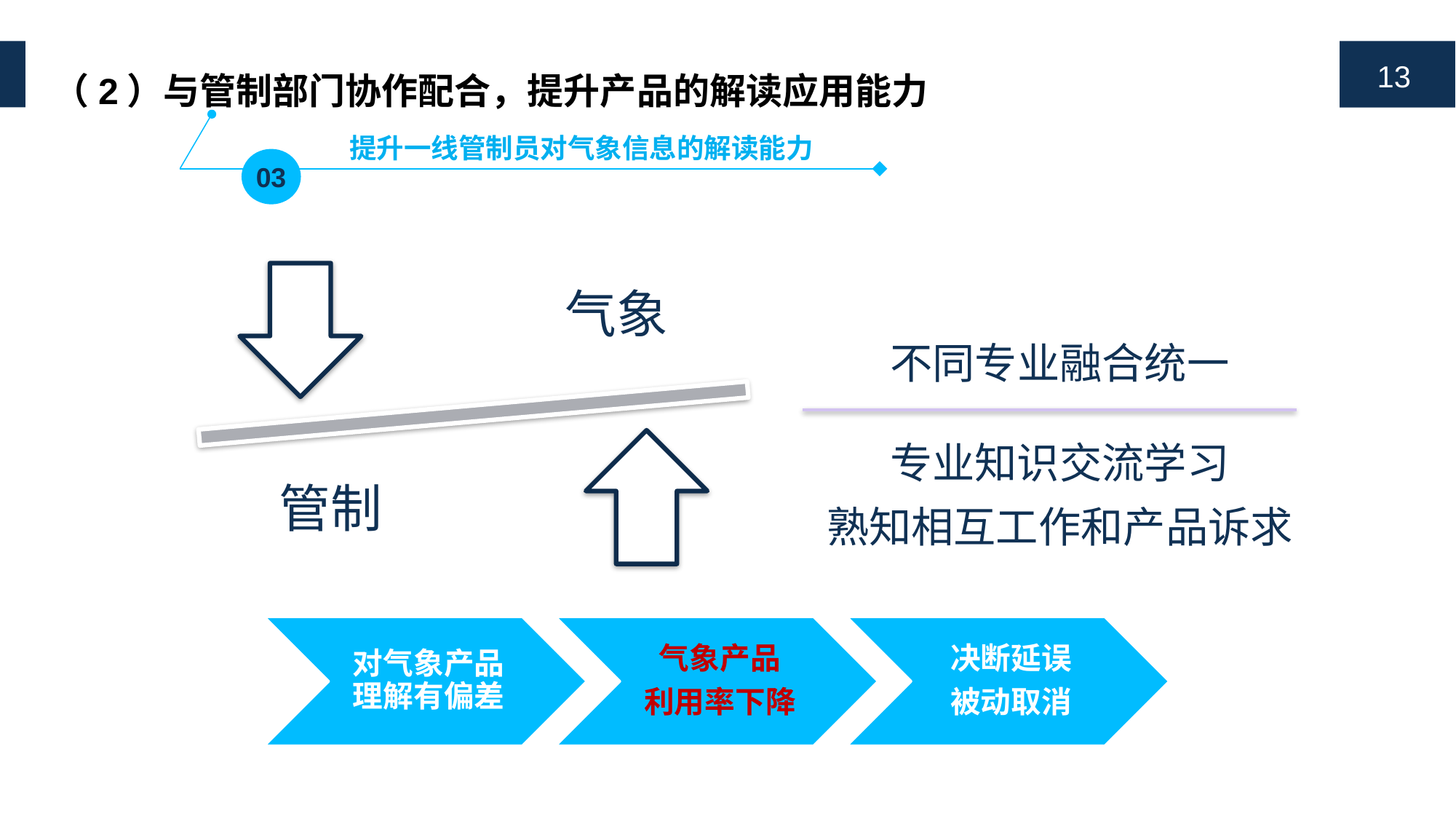

（2）与管制部门协作配合，提升产品的解读应用能力

提升一线管制员对气象信息的解读能力
03
气象
管制
不同专业融合统一
专业知识交流学习
熟知相互工作和产品诉求
对气象产品理解有偏差
气象产品
利用率下降
决断延误
被动取消